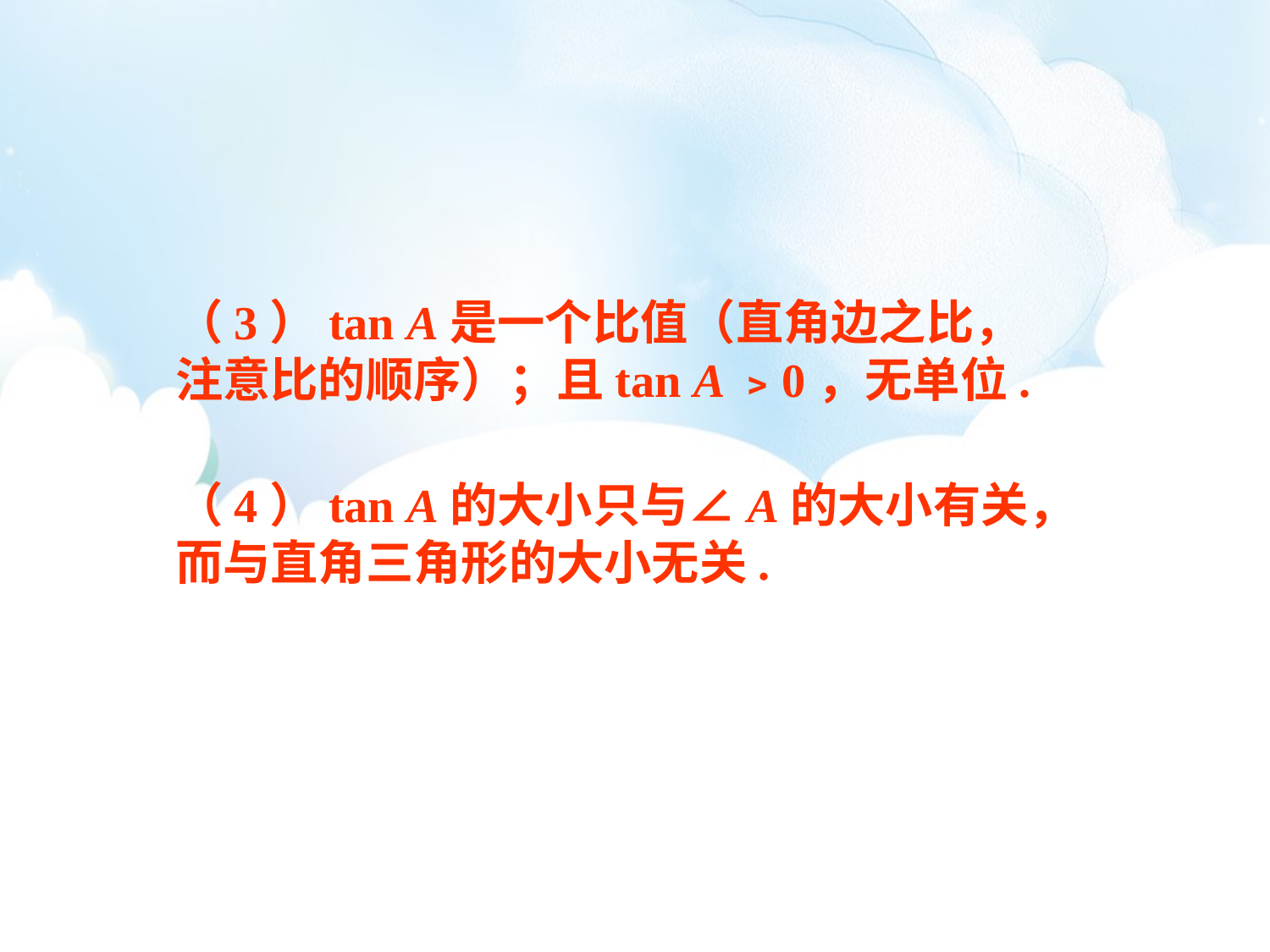

（3）tan A是一个比值（直角边之比，注意比的顺序）；且tan A ﹥0，无单位.
（4）tan A的大小只与∠A的大小有关，而与直角三角形的大小无关.